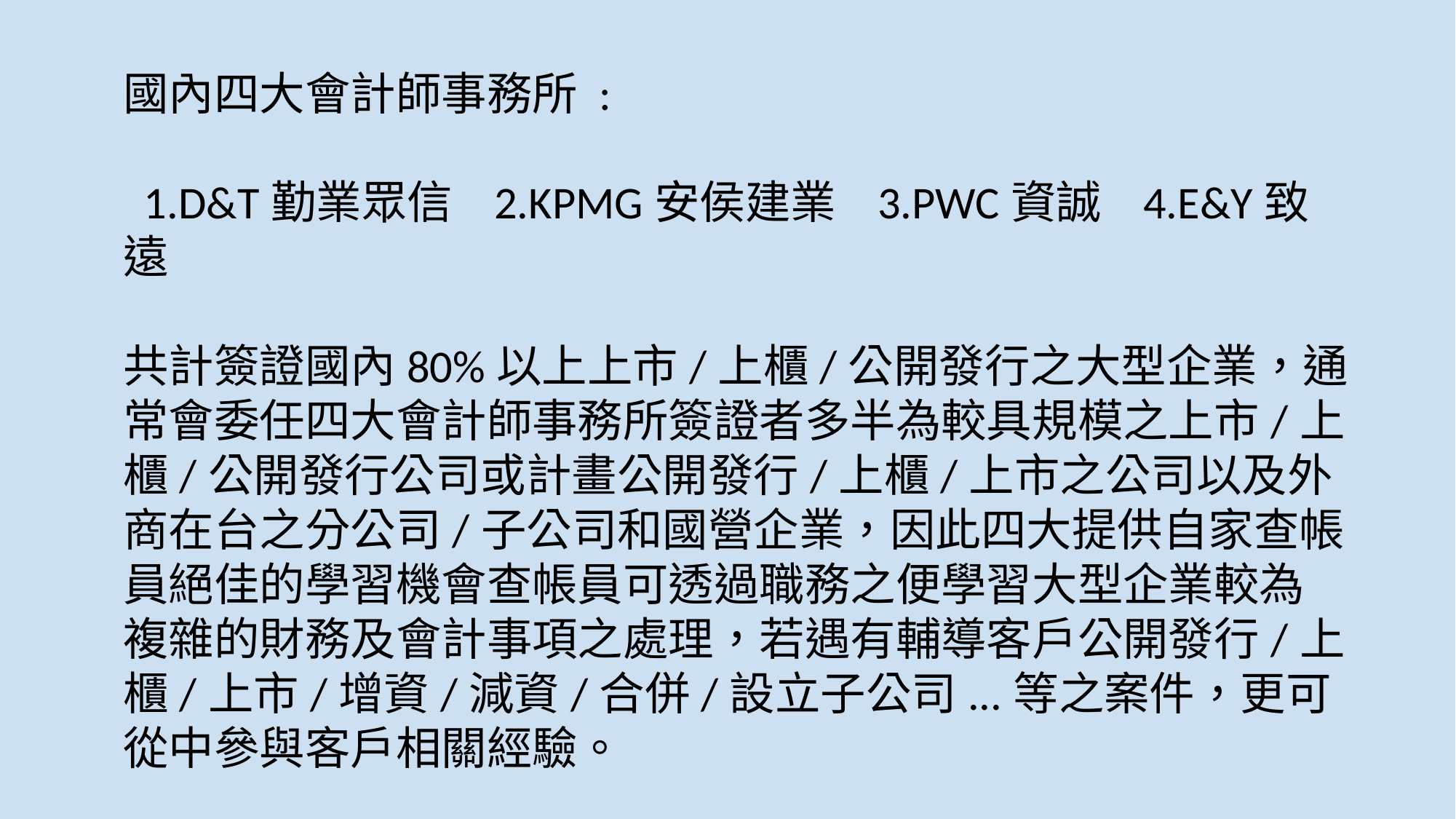

國內四大會計師事務所 :

  1.D&T勤業眾信   2.KPMG安侯建業   3.PWC資誠   4.E&Y致遠

共計簽證國內80%以上上市/上櫃/公開發行之大型企業，通常會委任四大會計師事務所簽證者多半為較具規模之上市/上櫃/公開發行公司或計畫公開發行/上櫃/上市之公司以及外商在台之分公司/子公司和國營企業，因此四大提供自家查帳員絕佳的學習機會查帳員可透過職務之便學習大型企業較為複雜的財務及會計事項之處理，若遇有輔導客戶公開發行/上櫃/上市/增資/減資/合併/設立子公司...等之案件，更可從中參與客戶相關經驗。